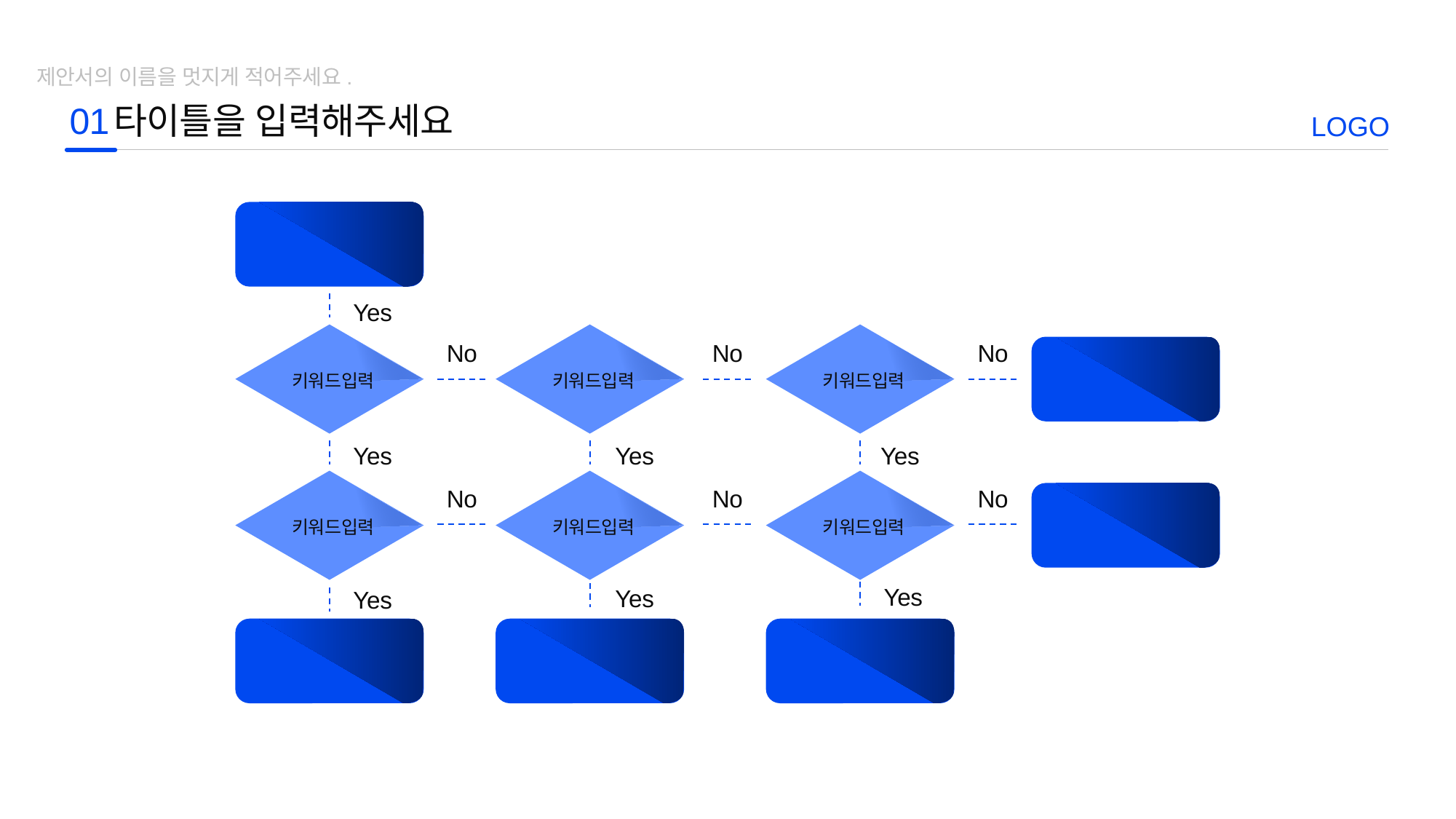

제안서의 이름을 멋지게 적어주세요.
01
타이틀을 입력해주세요
LOGO

키워드입력
Yes

No
No
No

키워드입력
키워드입력
키워드입력
키워드입력
Yes
Yes
Yes

No
No
No

키워드입력
키워드입력
키워드입력
키워드입력
Yes
Yes
Yes

키워드입력
키워드입력
키워드입력